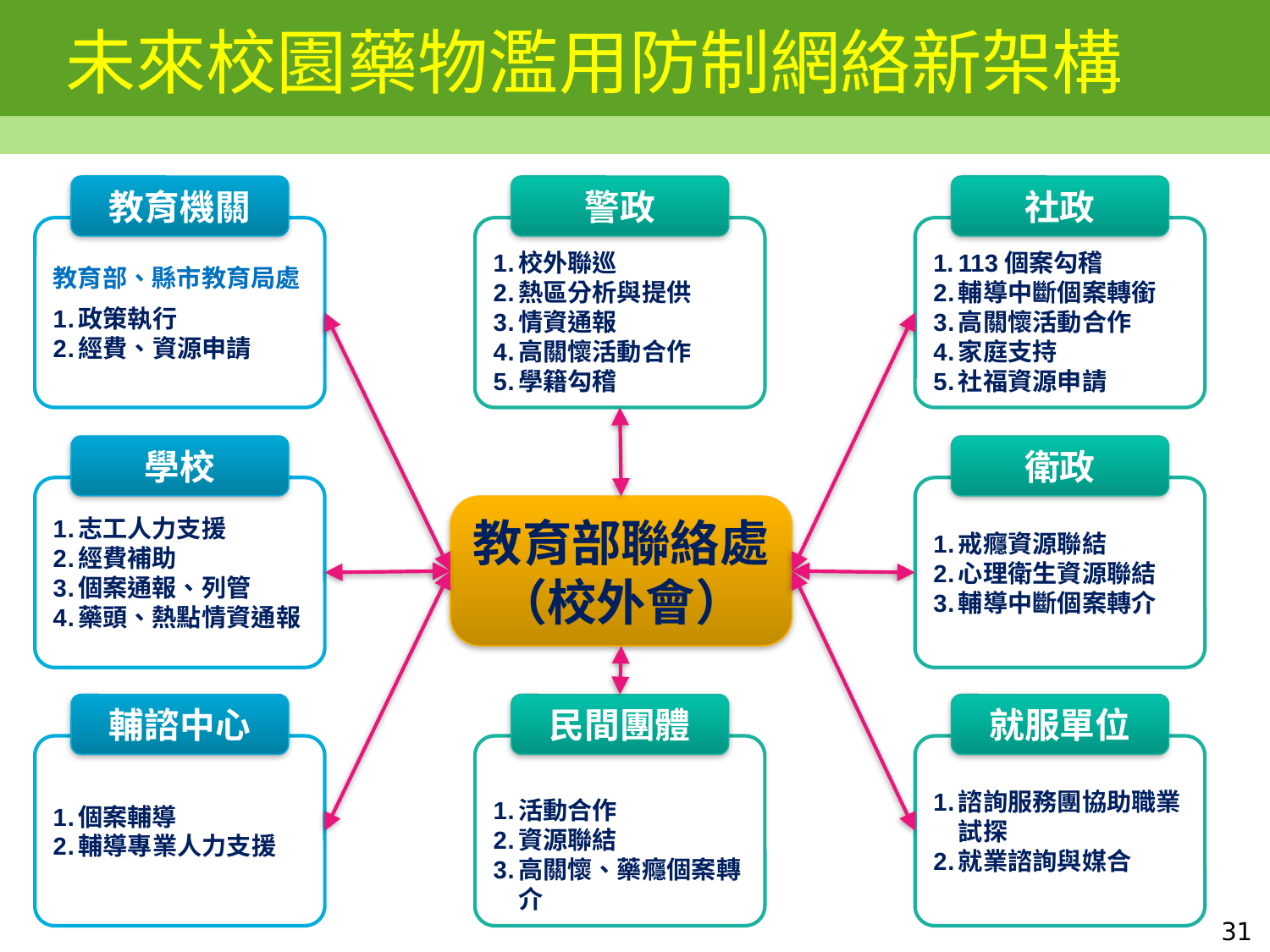

# 未來校園藥物濫用防制網絡新架構
教育機關
警政
社政
教育部、縣市教育局處
政策執行
經費、資源申請
校外聯巡
熱區分析與提供
情資通報
高關懷活動合作
學籍勾稽
113個案勾稽
輔導中斷個案轉銜
高關懷活動合作
家庭支持
社福資源申請
學校
衛政
志工人力支援
經費補助
個案通報、列管
藥頭、熱點情資通報
戒癮資源聯結
心理衛生資源聯結
輔導中斷個案轉介
教育部聯絡處
（校外會）
輔諮中心
民間團體
就服單位
個案輔導
輔導專業人力支援
活動合作
資源聯結
高關懷、藥癮個案轉介
諮詢服務團協助職業試探
就業諮詢與媒合
31